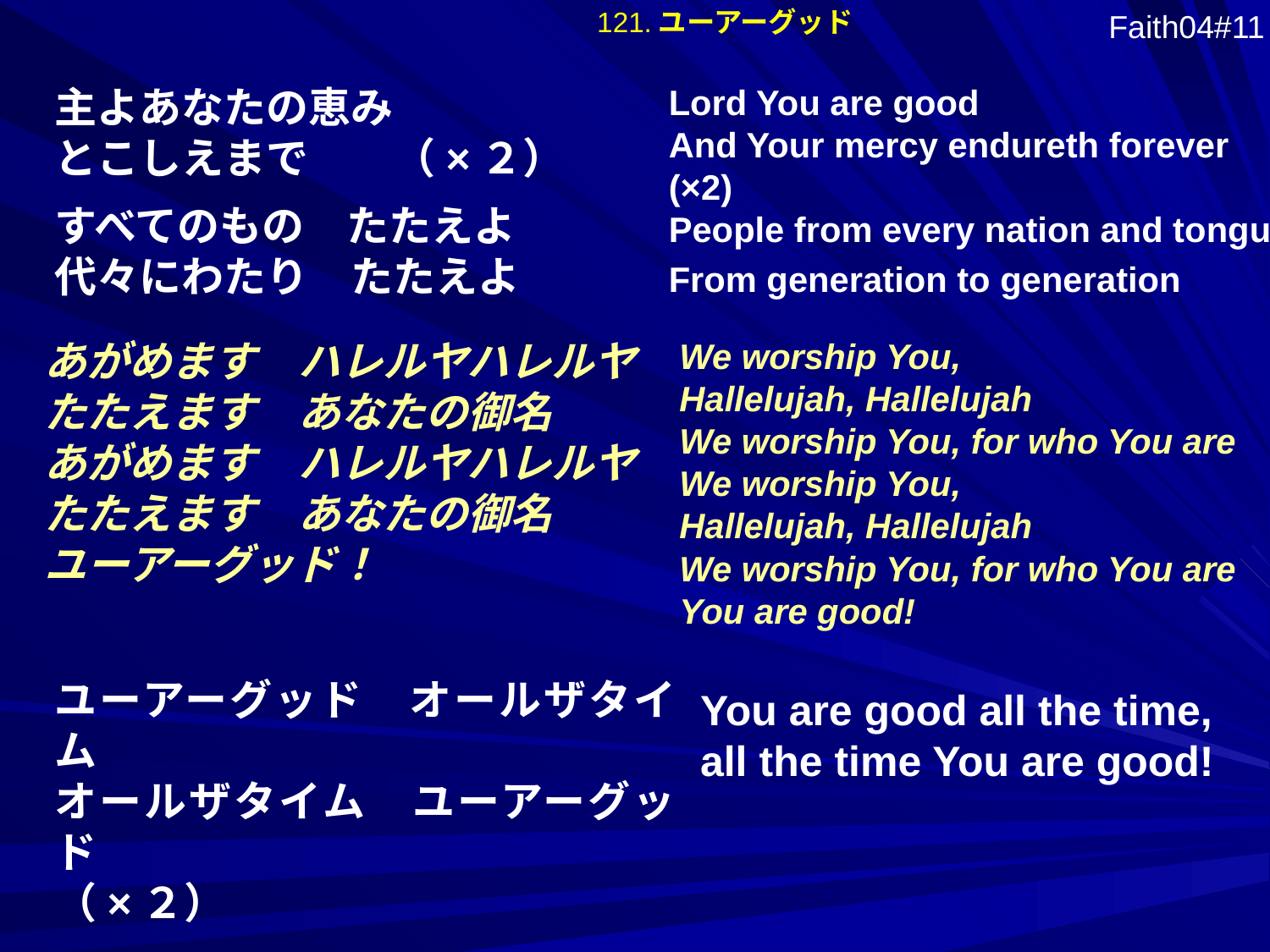

121.ユーアーグッド
Faith04#11
主よあなたの恵み
とこしえまで　　（×２）

すべてのもの　たたえよ
代々にわたり　たたえよ
Lord You are good
And Your mercy endureth forever
(×2)
People from every nation and tongue
From generation to generation
あがめます　ハレルヤハレルヤ
たたえます　あなたの御名
あがめます　ハレルヤハレルヤ
たたえます　あなたの御名
ユーアーグッド！
We worship You,
Hallelujah, Hallelujah
We worship You, for who You are
We worship You,
Hallelujah, Hallelujah
We worship You, for who You are
You are good!
ユーアーグッド　オールザタイム
オールザタイム　ユーアーグッド
（×２）
You are good all the time,
all the time You are good!